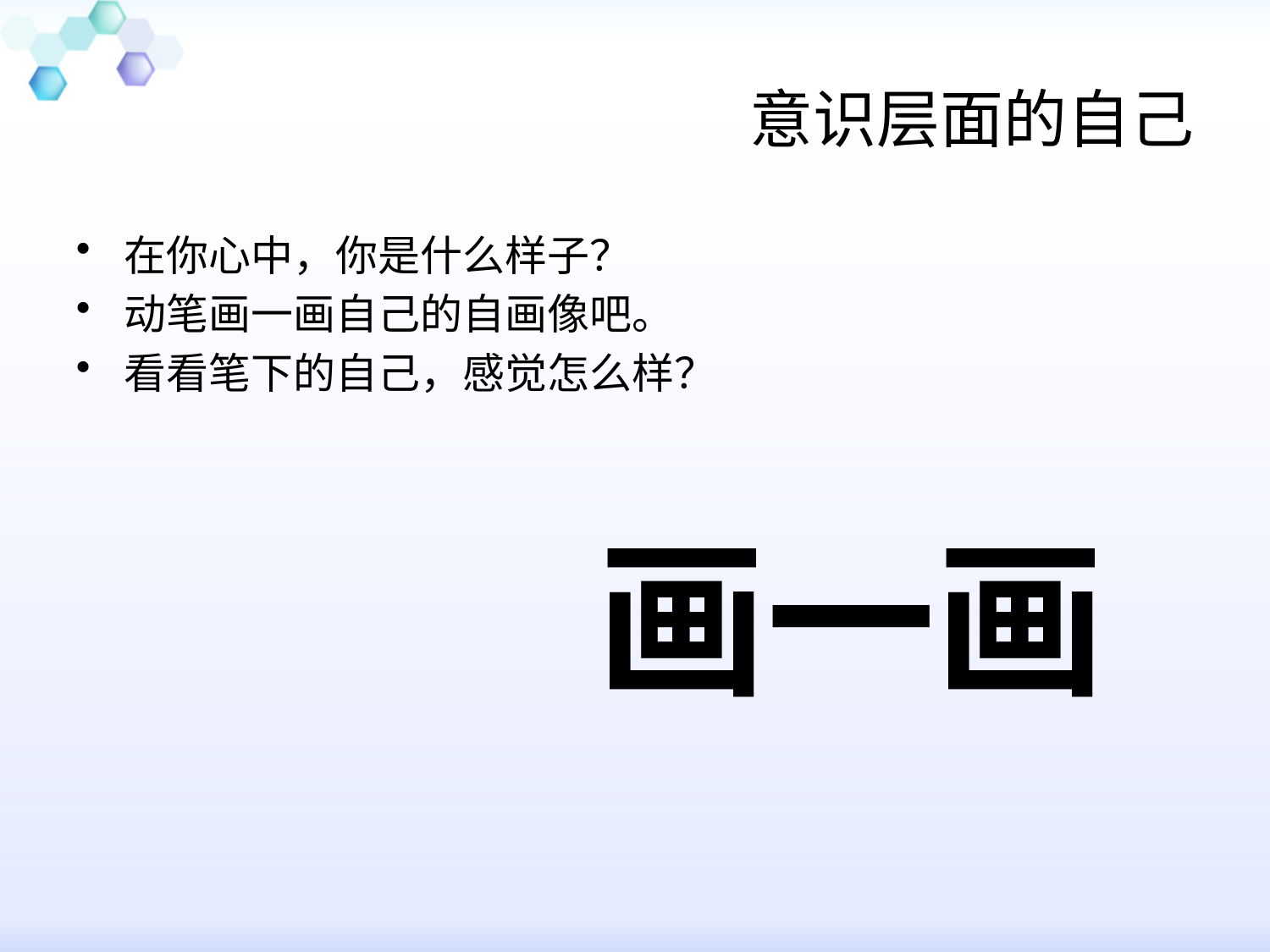

# 意识层面的自己
在你心中，你是什么样子？
动笔画一画自己的自画像吧。
看看笔下的自己，感觉怎么样？
画一画